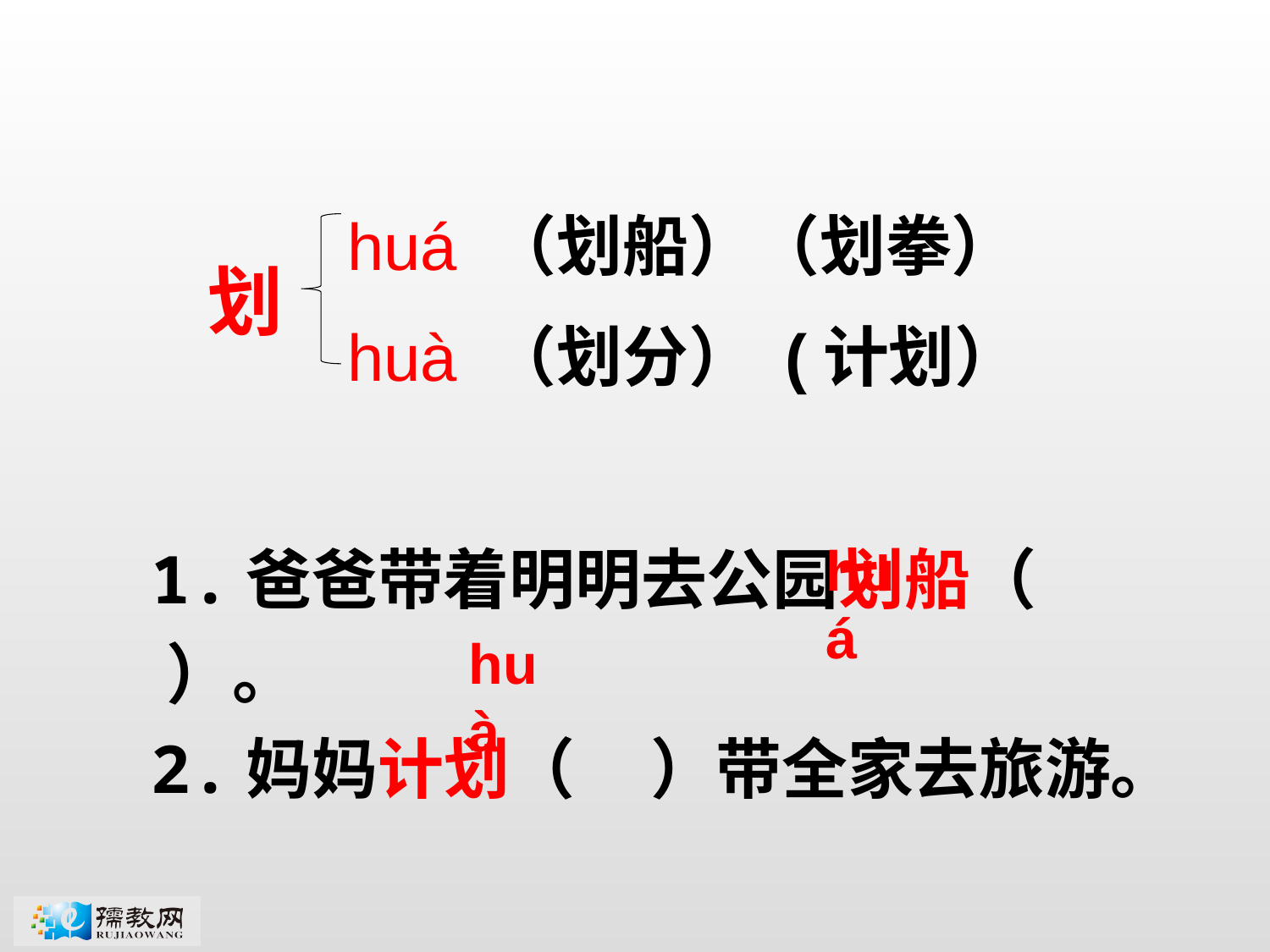

huá （划船）（划拳）
   huà （划分） (计划）

划
1.爸爸带着明明去公园划船（     ）。
2.妈妈计划（     ）带全家去旅游。
huá
huà